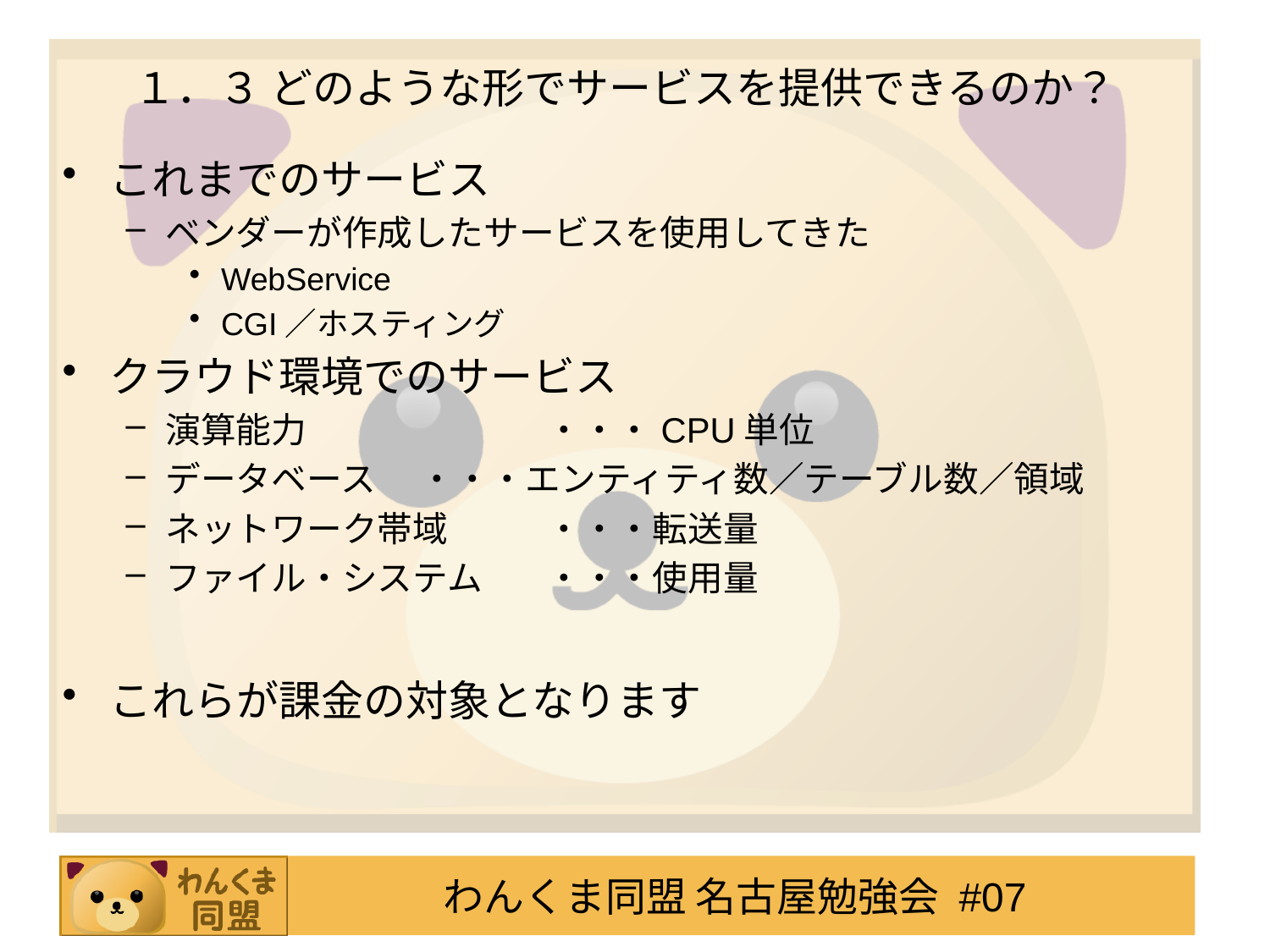

# １．３ どのような形でサービスを提供できるのか？
これまでのサービス
ベンダーが作成したサービスを使用してきた
WebService
CGI／ホスティング
クラウド環境でのサービス
演算能力		・・・CPU単位
データベース	・・・エンティティ数／テーブル数／領域
ネットワーク帯域	・・・転送量
ファイル・システム	・・・使用量

これらが課金の対象となります